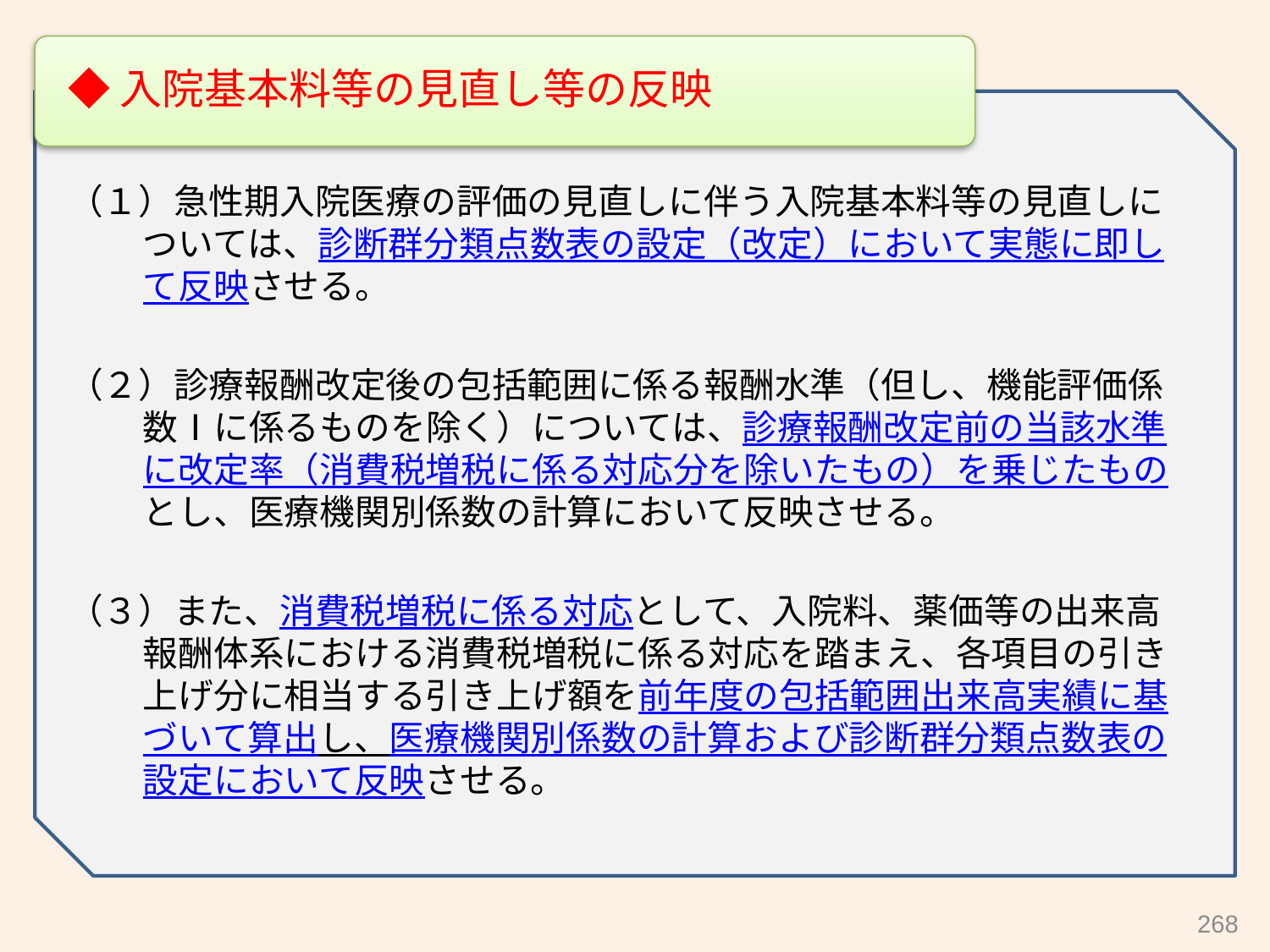

◆入院基本料等の見直し等の反映

（１）急性期入院医療の評価の見直しに伴う入院基本料等の見直しについては、診断群分類点数表の設定（改定）において実態に即して反映させる。

（２）診療報酬改定後の包括範囲に係る報酬水準（但し、機能評価係数Ⅰに係るものを除く）については、診療報酬改定前の当該水準に改定率（消費税増税に係る対応分を除いたもの）を乗じたものとし、医療機関別係数の計算において反映させる。

（３）また、消費税増税に係る対応として、入院料、薬価等の出来高報酬体系における消費税増税に係る対応を踏まえ、各項目の引き上げ分に相当する引き上げ額を前年度の包括範囲出来高実績に基づいて算出し、医療機関別係数の計算および診断群分類点数表の設定において反映させる。

268